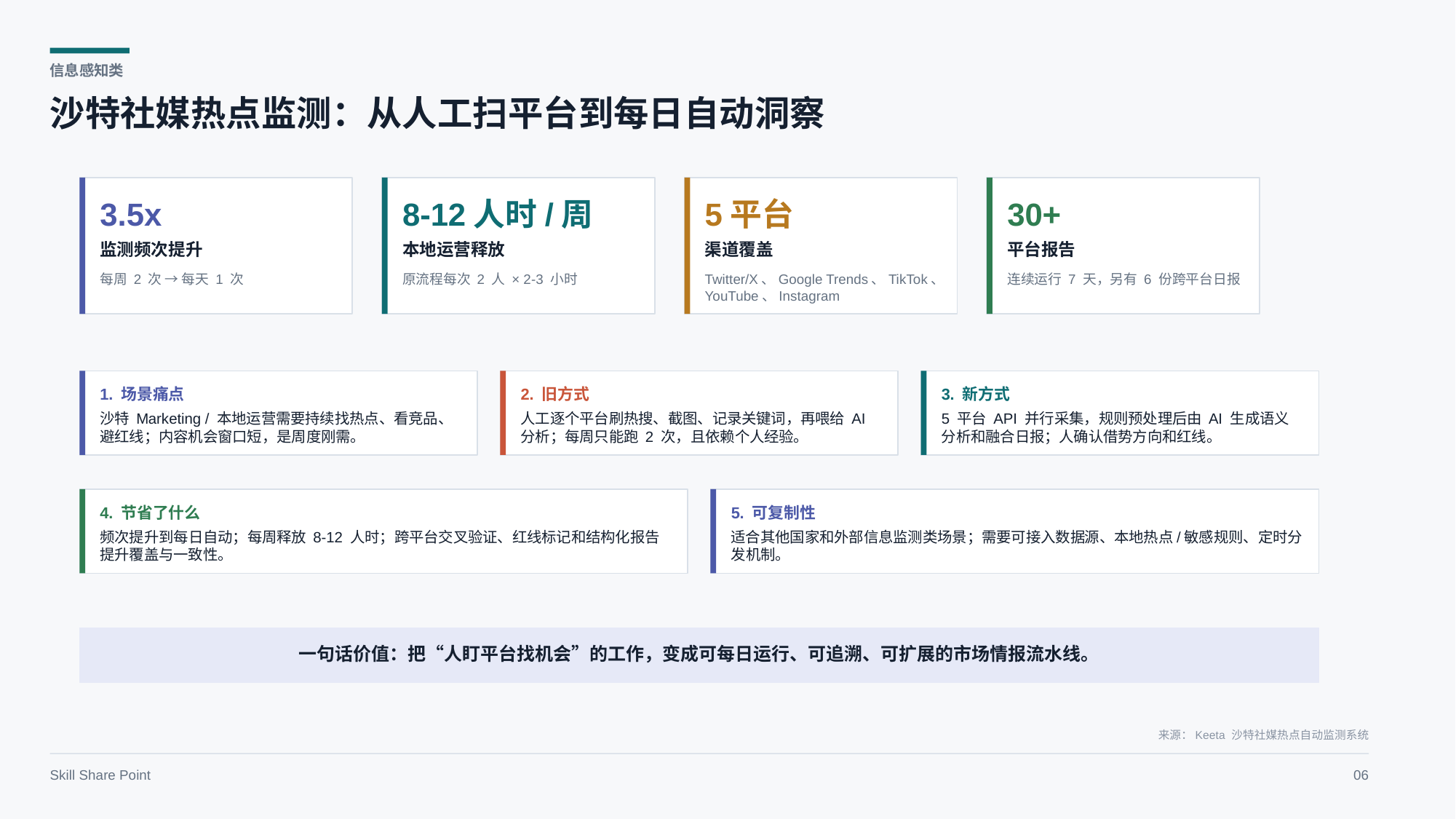

信息感知类
沙特社媒热点监测：从人工扫平台到每日自动洞察

3.5x
8-12人时/周
5平台
30+
监测频次提升
本地运营释放
渠道覆盖
平台报告
每周 2 次 → 每天 1 次
原流程每次 2 人 × 2-3 小时
Twitter/X、Google Trends、TikTok、YouTube、Instagram
连续运行 7 天，另有 6 份跨平台日报

1. 场景痛点
2. 旧方式
3. 新方式
沙特 Marketing / 本地运营需要持续找热点、看竞品、避红线；内容机会窗口短，是周度刚需。
人工逐个平台刷热搜、截图、记录关键词，再喂给 AI 分析；每周只能跑 2 次，且依赖个人经验。
5 平台 API 并行采集，规则预处理后由 AI 生成语义分析和融合日报；人确认借势方向和红线。

4. 节省了什么
5. 可复制性
频次提升到每日自动；每周释放 8-12 人时；跨平台交叉验证、红线标记和结构化报告提升覆盖与一致性。
适合其他国家和外部信息监测类场景；需要可接入数据源、本地热点/敏感规则、定时分发机制。

一句话价值：把“人盯平台找机会”的工作，变成可每日运行、可追溯、可扩展的市场情报流水线。
来源：Keeta 沙特社媒热点自动监测系统

Skill Share Point
06